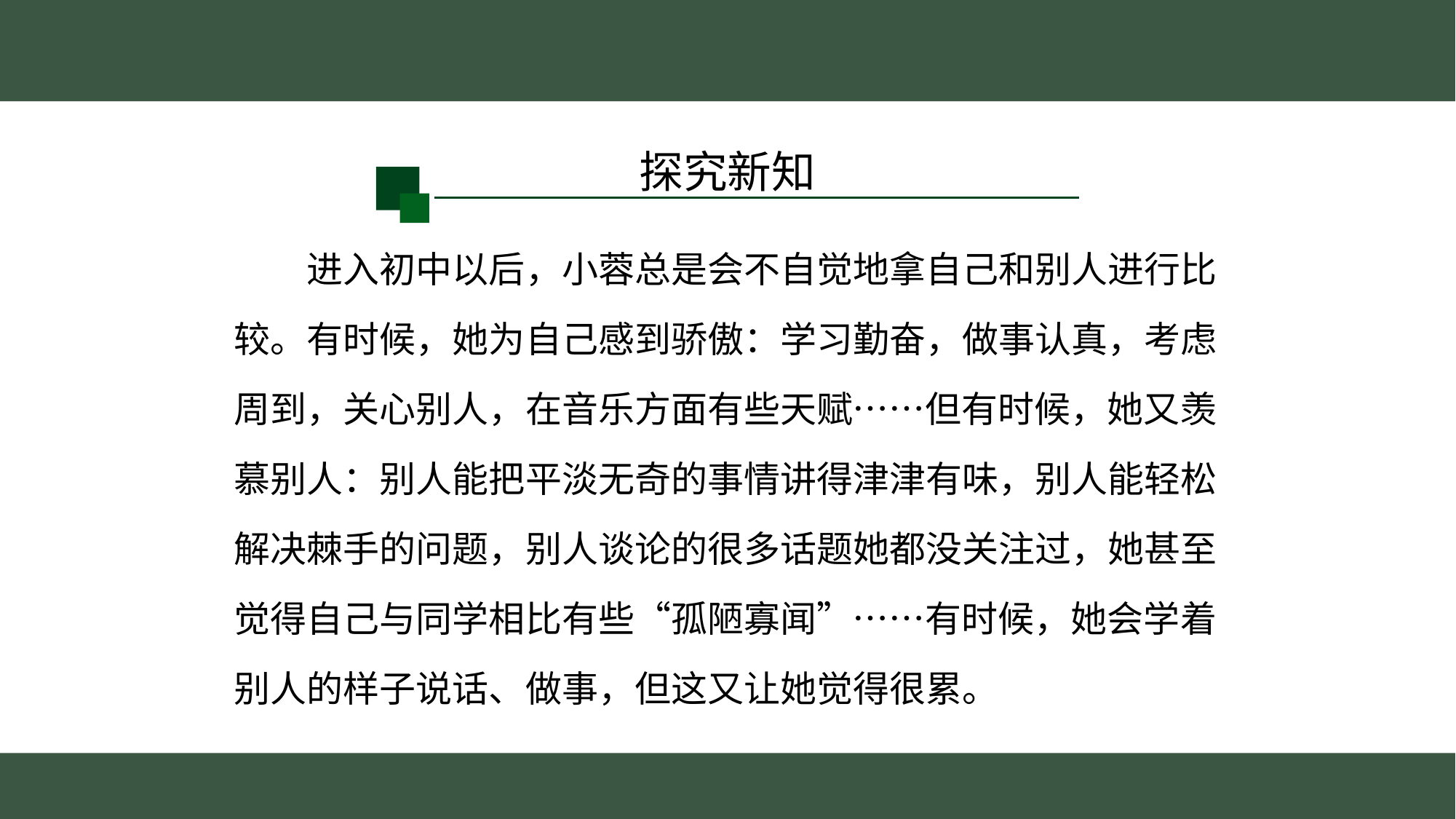

探究新知
　　进入初中以后，小蓉总是会不自觉地拿自己和别人进行比
较。有时候，她为自己感到骄傲：学习勤奋，做事认真，考虑
周到，关心别人，在音乐方面有些天赋……但有时候，她又羡
慕别人：别人能把平淡无奇的事情讲得津津有味，别人能轻松
解决棘手的问题，别人谈论的很多话题她都没关注过，她甚至
觉得自己与同学相比有些“孤陋寡闻”……有时候，她会学着
别人的样子说话、做事，但这又让她觉得很累。